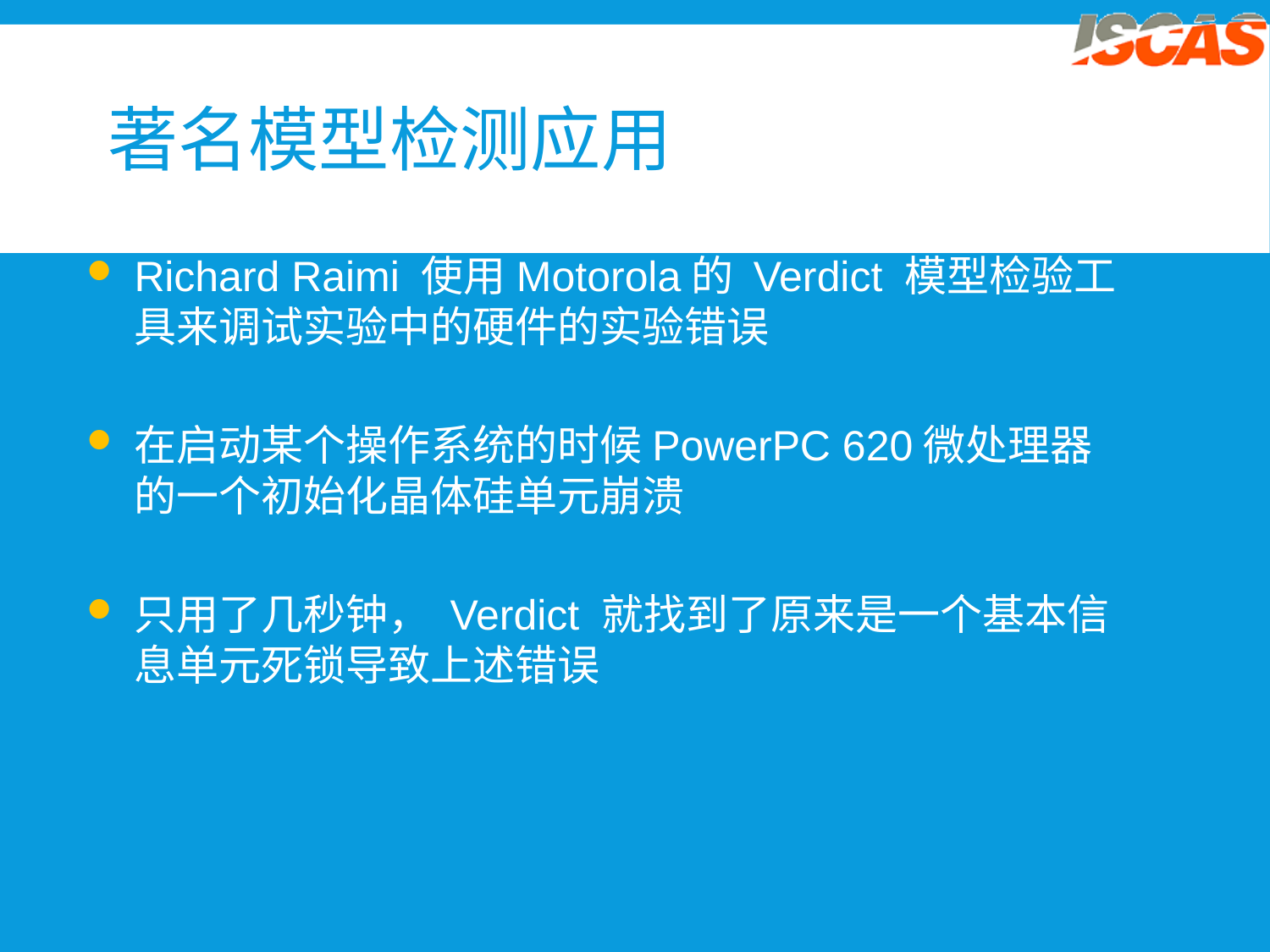

# 著名模型检测应用
Richard Raimi 使用Motorola的 Verdict 模型检验工具来调试实验中的硬件的实验错误

在启动某个操作系统的时候PowerPC 620微处理器的一个初始化晶体硅单元崩溃

只用了几秒钟， Verdict 就找到了原来是一个基本信息单元死锁导致上述错误